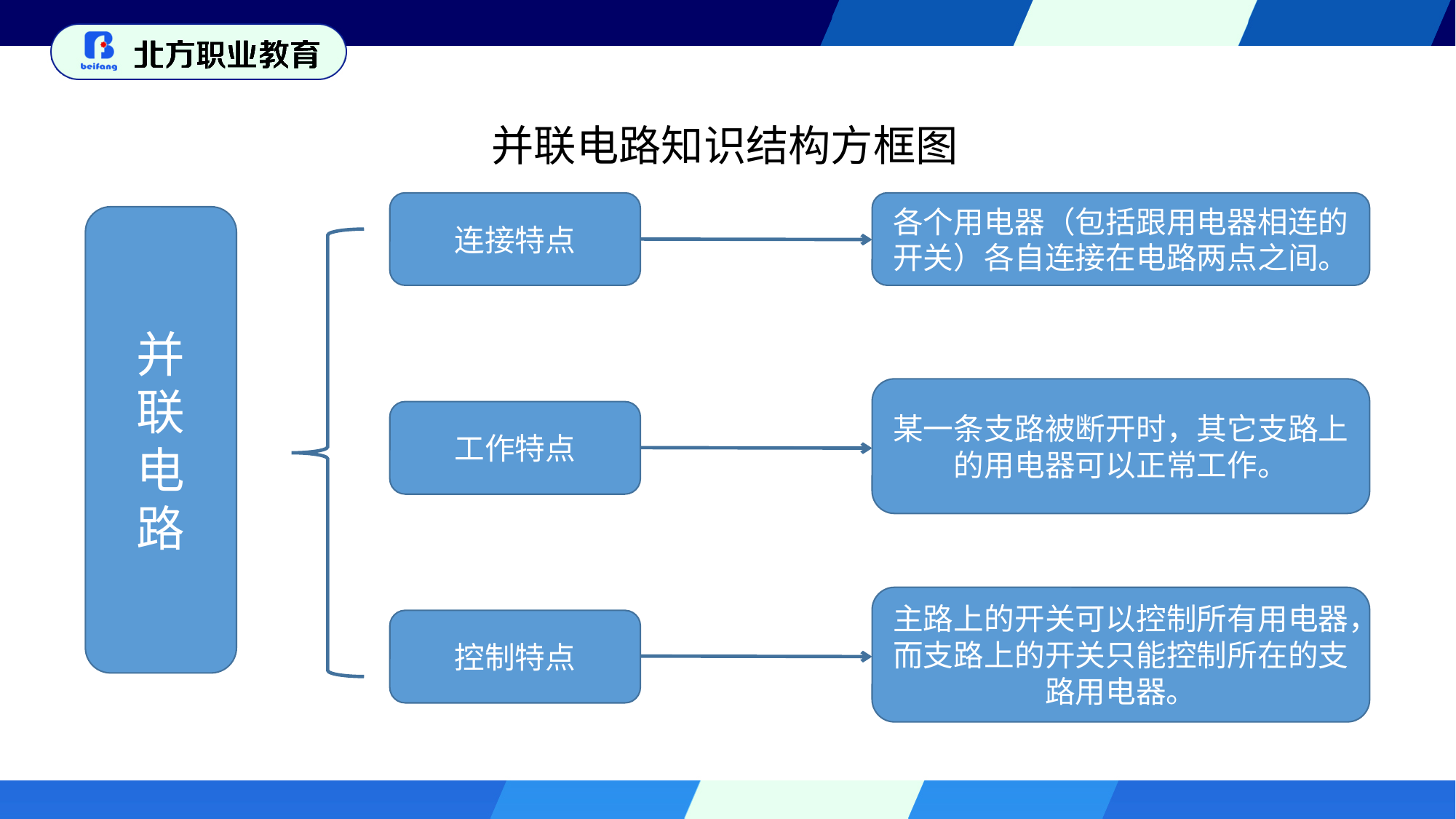

并联电路知识结构方框图
连接特点
各个用电器（包括跟用电器相连的开关）各自连接在电路两点之间。
并
联
电
路

某一条支路被断开时，其它支路上的用电器可以正常工作。
工作特点
主路上的开关可以控制所有用电器，而支路上的开关只能控制所在的支路用电器。
控制特点